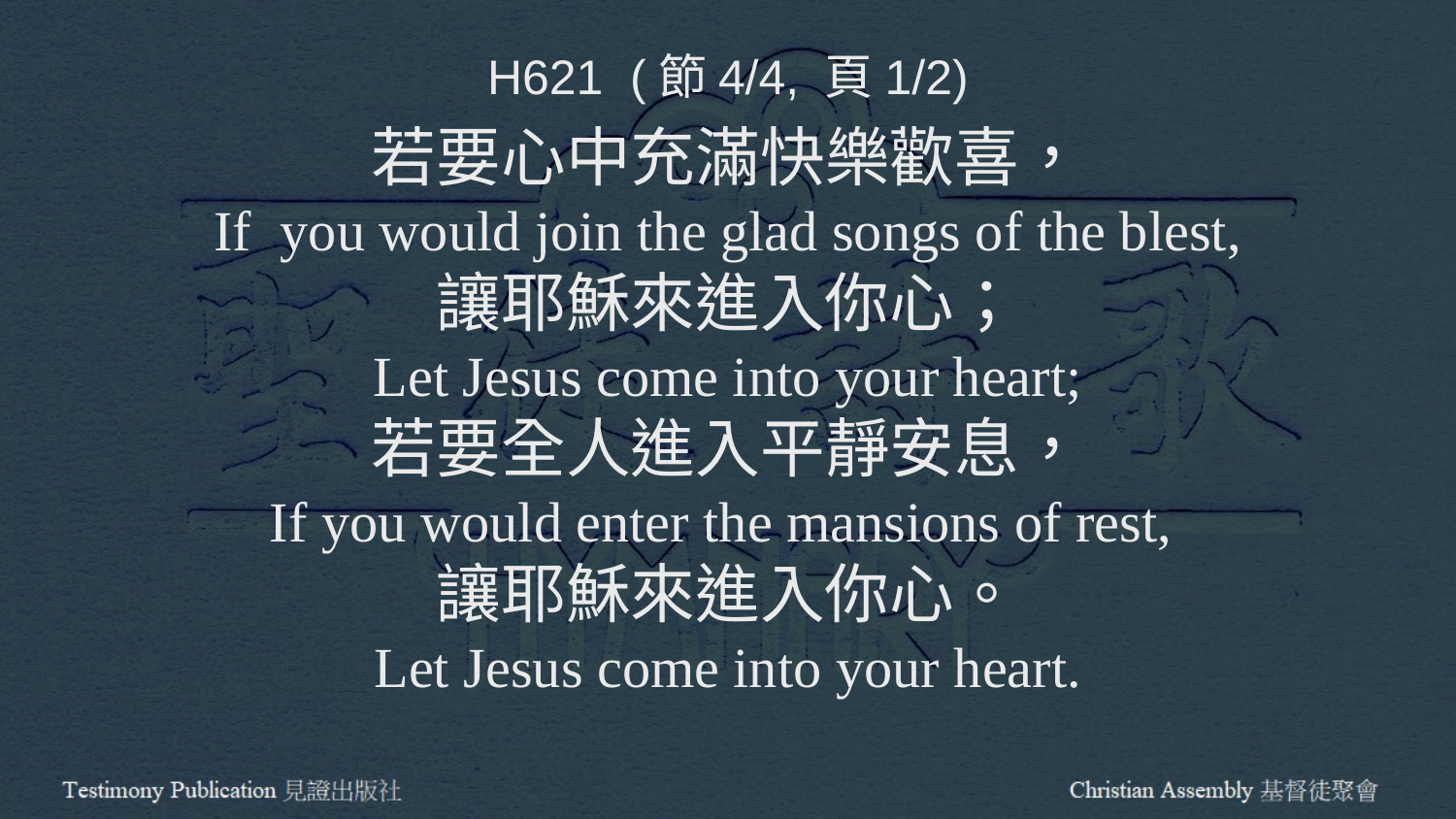

H621  (節4/4, 頁1/2)
若要心中充滿快樂歡喜，
If  you would join the glad songs of the blest,
讓耶穌來進入你心；
Let Jesus come into your heart;
若要全人進入平靜安息，
If you would enter the mansions of rest,
讓耶穌來進入你心。
Let Jesus come into your heart.